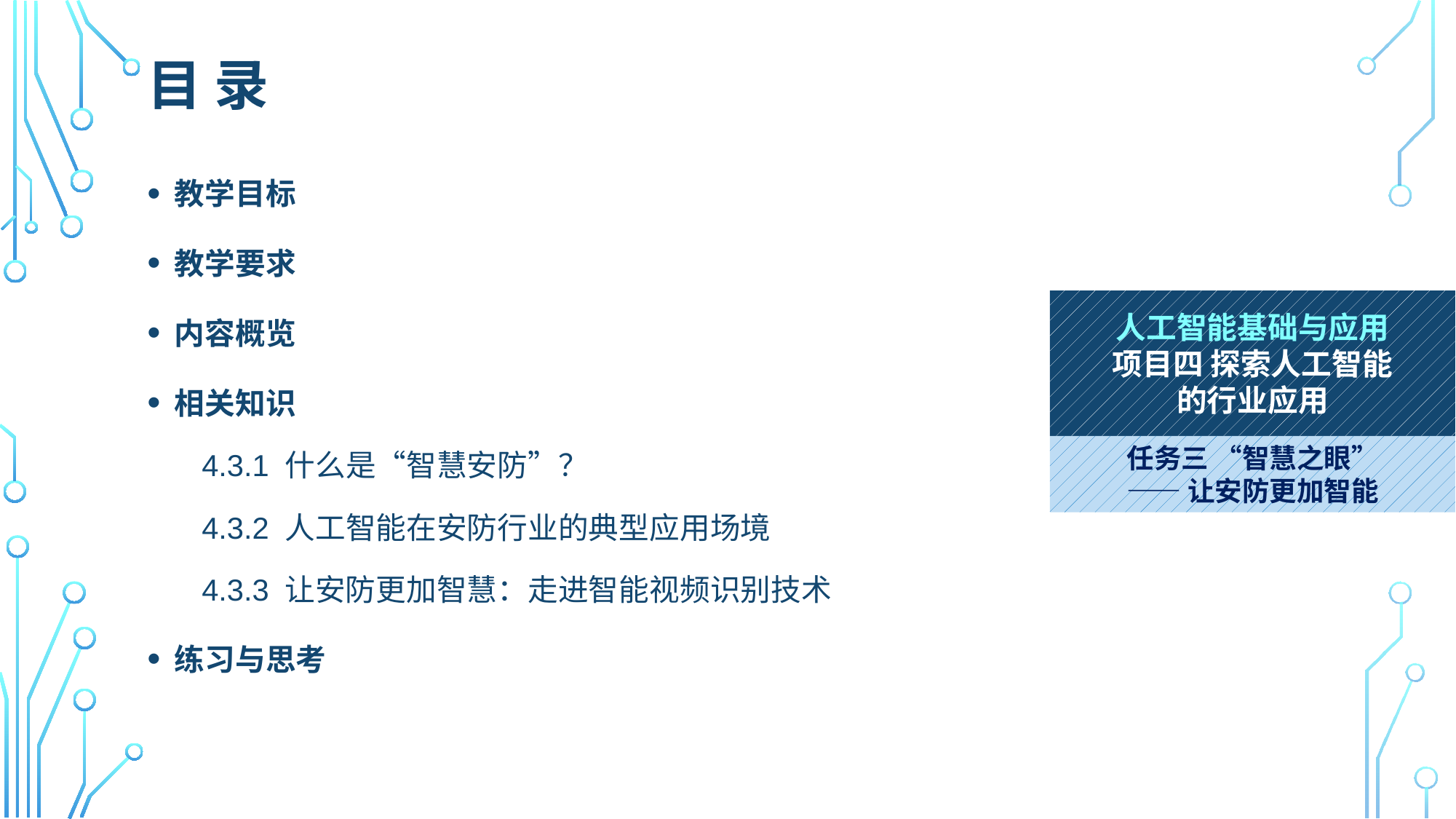

# 目 录
教学目标
教学要求
内容概览
相关知识
4.3.1 什么是“智慧安防”？
4.3.2 人工智能在安防行业的典型应用场境
4.3.3 让安防更加智慧：走进智能视频识别技术
练习与思考
人工智能基础与应用
项目四 探索人工智能
的行业应用
任务三 “智慧之眼”
——让安防更加智能